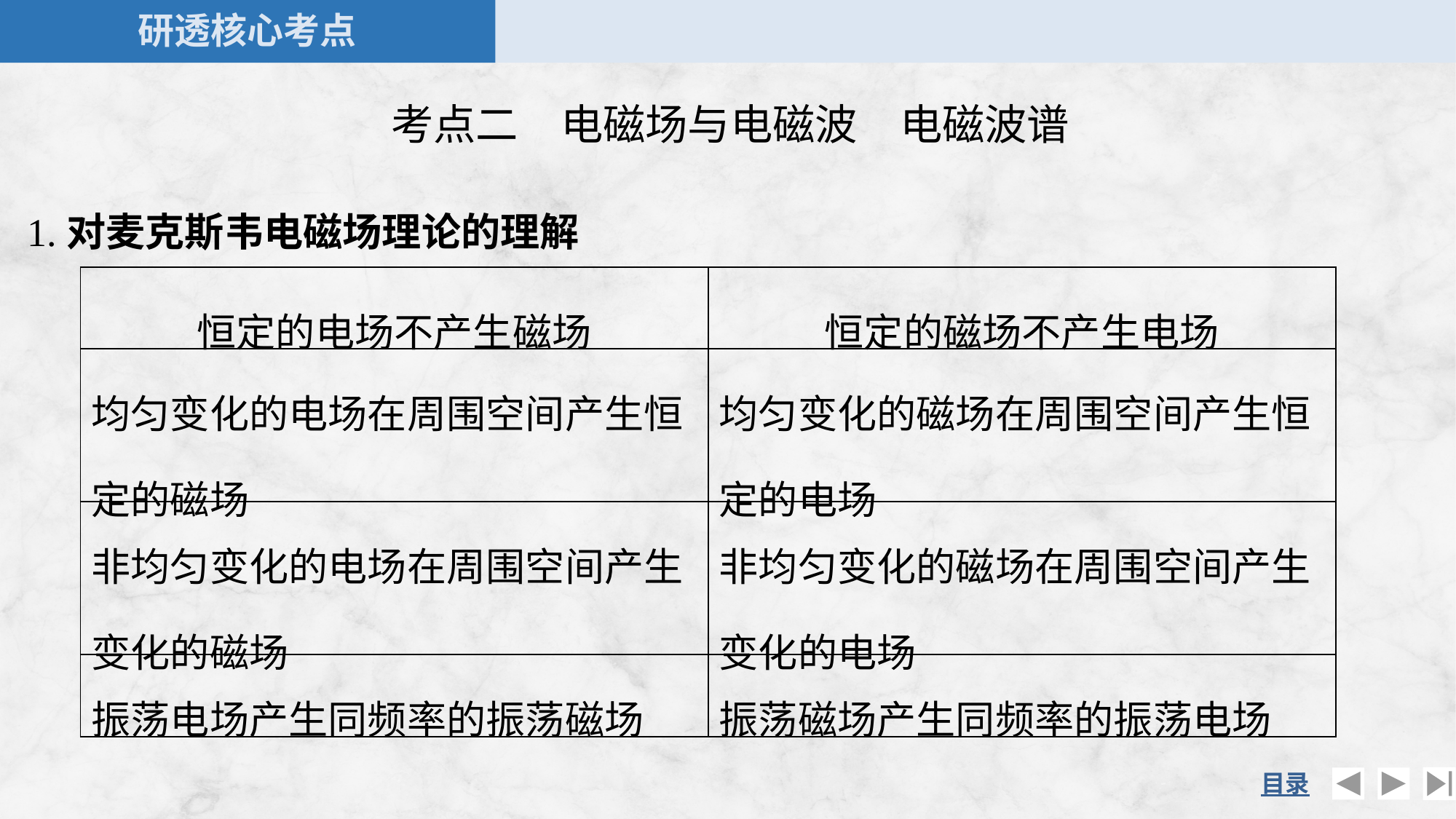

考点二　电磁场与电磁波　电磁波谱
1.对麦克斯韦电磁场理论的理解
| 恒定的电场不产生磁场 | 恒定的磁场不产生电场 |
| --- | --- |
| 均匀变化的电场在周围空间产生恒定的磁场 | 均匀变化的磁场在周围空间产生恒定的电场 |
| 非均匀变化的电场在周围空间产生变化的磁场 | 非均匀变化的磁场在周围空间产生变化的电场 |
| 振荡电场产生同频率的振荡磁场 | 振荡磁场产生同频率的振荡电场 |